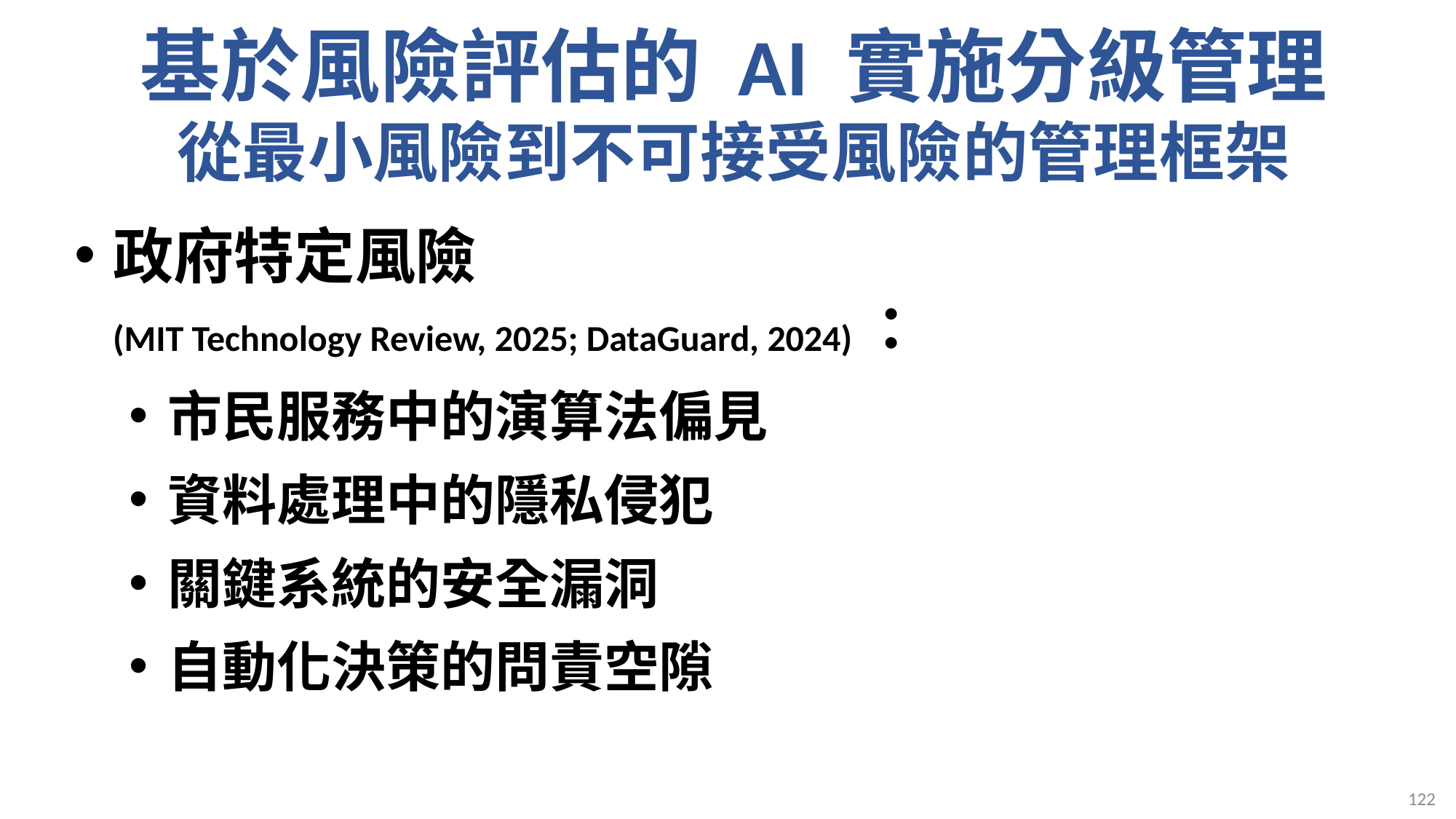

# 基於風險評估的 AI 實施分級管理 從最小風險到不可接受風險的管理框架
政府特定風險
(MIT Technology Review, 2025; DataGuard, 2024)：
市民服務中的演算法偏見
資料處理中的隱私侵犯
關鍵系統的安全漏洞
自動化決策的問責空隙
122